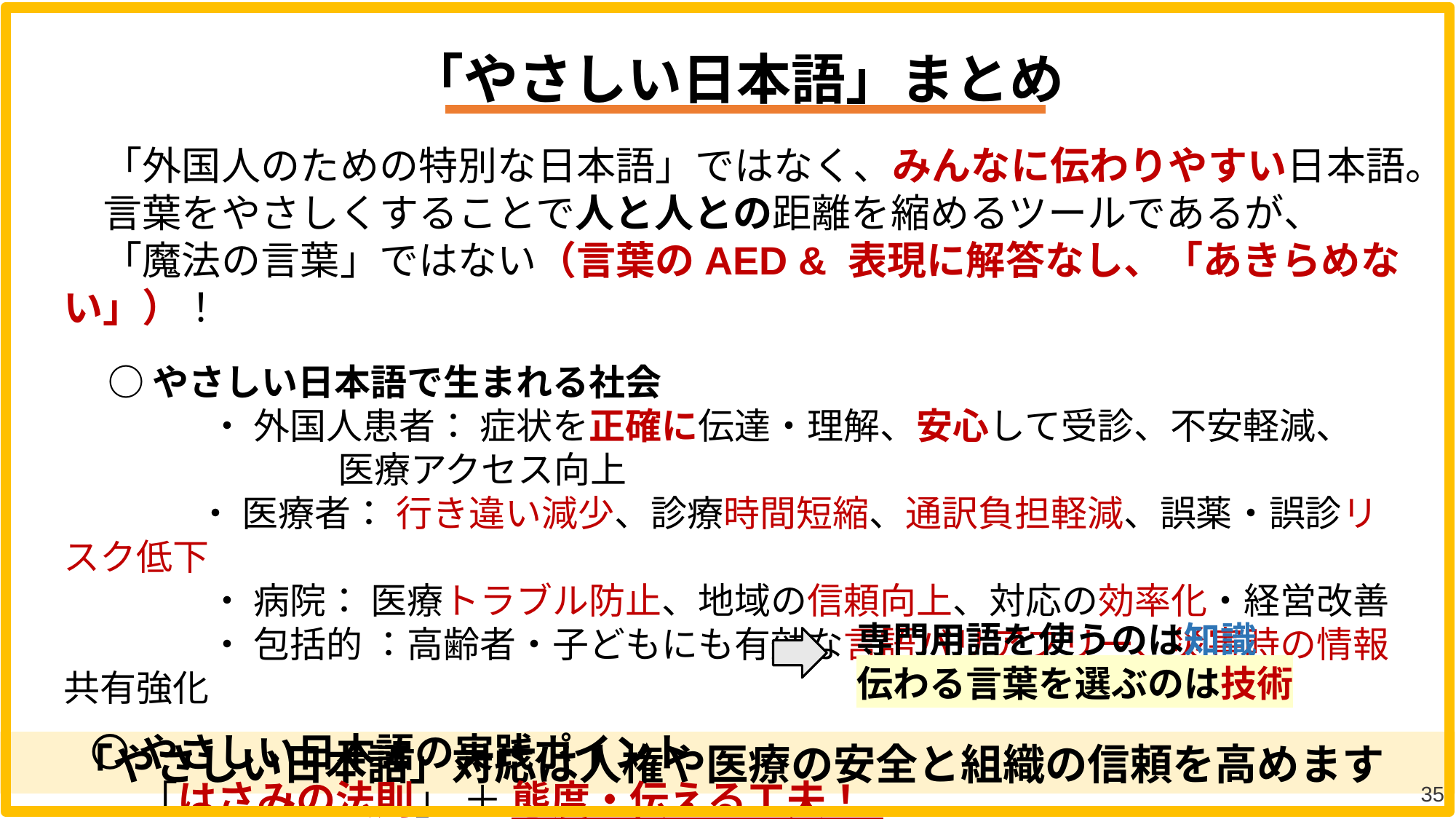

「やさしい日本語」まとめ

　「外国人のための特別な日本語」ではなく、みんなに伝わりやすい日本語。
　言葉をやさしくすることで人と人との距離を縮めるツールであるが、
　「魔法の言葉」ではない（言葉のAED & 表現に解答なし、「あきらめない」）！

　 ○ やさしい日本語で生まれる社会
　　　　・ 外国人患者： 症状を正確に伝達・理解、安心して受診、不安軽減、
                            　医療アクセス向上
  　　　・ 医療者： 行き違い減少、診療時間短縮、通訳負担軽減、誤薬・誤診リスク低下
　　　　・ 病院： 医療トラブル防止、地域の信頼向上、対応の効率化・経営改善
　　　　・ 包括的 ：高齢者・子どもにも有効な言語バリアフリー、災害時の情報共有強化

  〇 やさしい日本語の実践ポイント
　    「はさみの法則」 ＋ 態度・伝える工夫！
専門用語を使うのは知識
伝わる言葉を選ぶのは技術

「やさしい日本語」対応は人権や医療の安全と組織の信頼を高めます
35